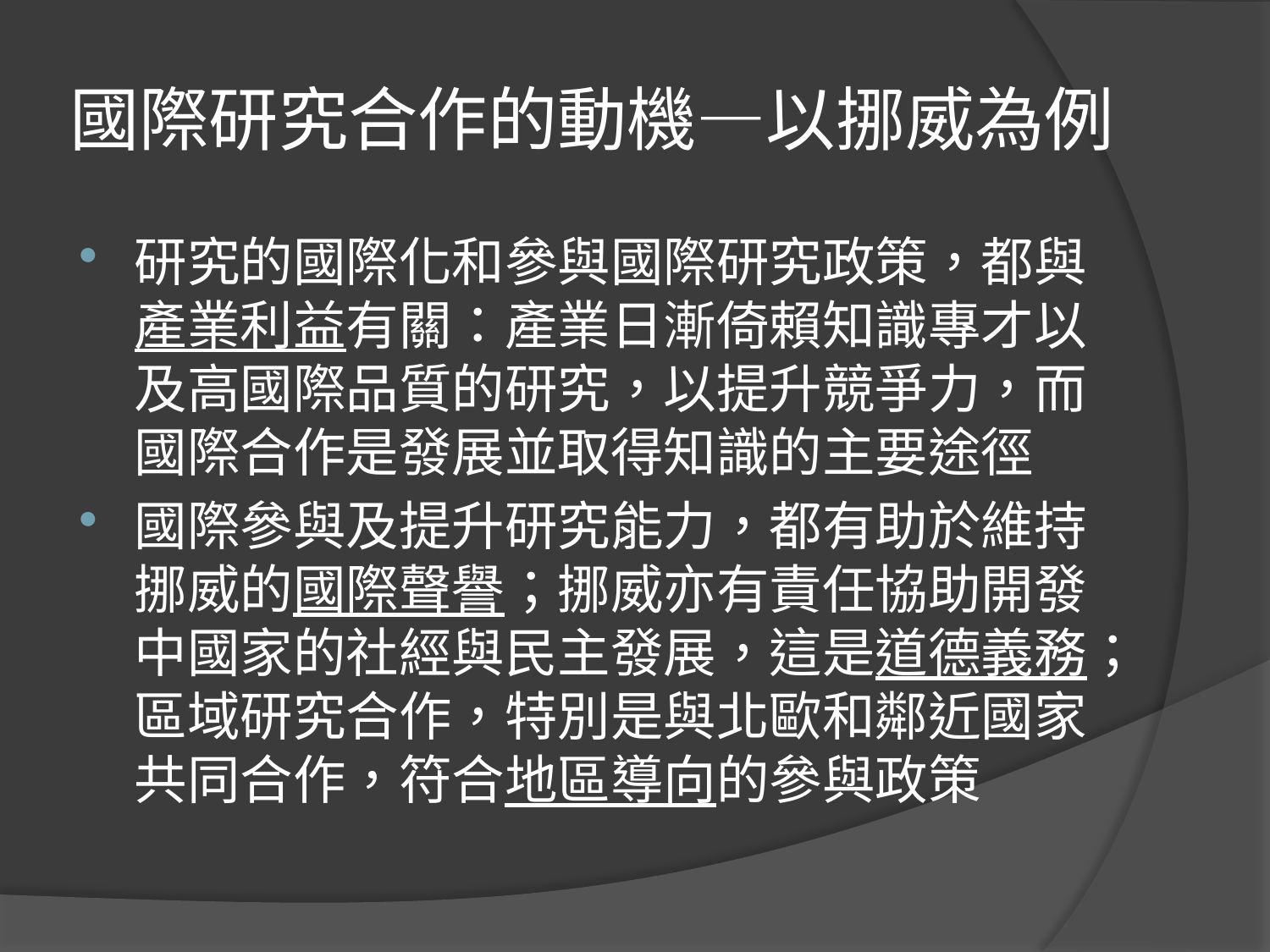

# 國際研究合作的動機—以挪威為例
研究的國際化和參與國際研究政策，都與產業利益有關：產業日漸倚賴知識專才以及高國際品質的研究，以提升競爭力，而國際合作是發展並取得知識的主要途徑
國際參與及提升研究能力，都有助於維持挪威的國際聲譽；挪威亦有責任協助開發中國家的社經與民主發展，這是道德義務；區域研究合作，特別是與北歐和鄰近國家共同合作，符合地區導向的參與政策